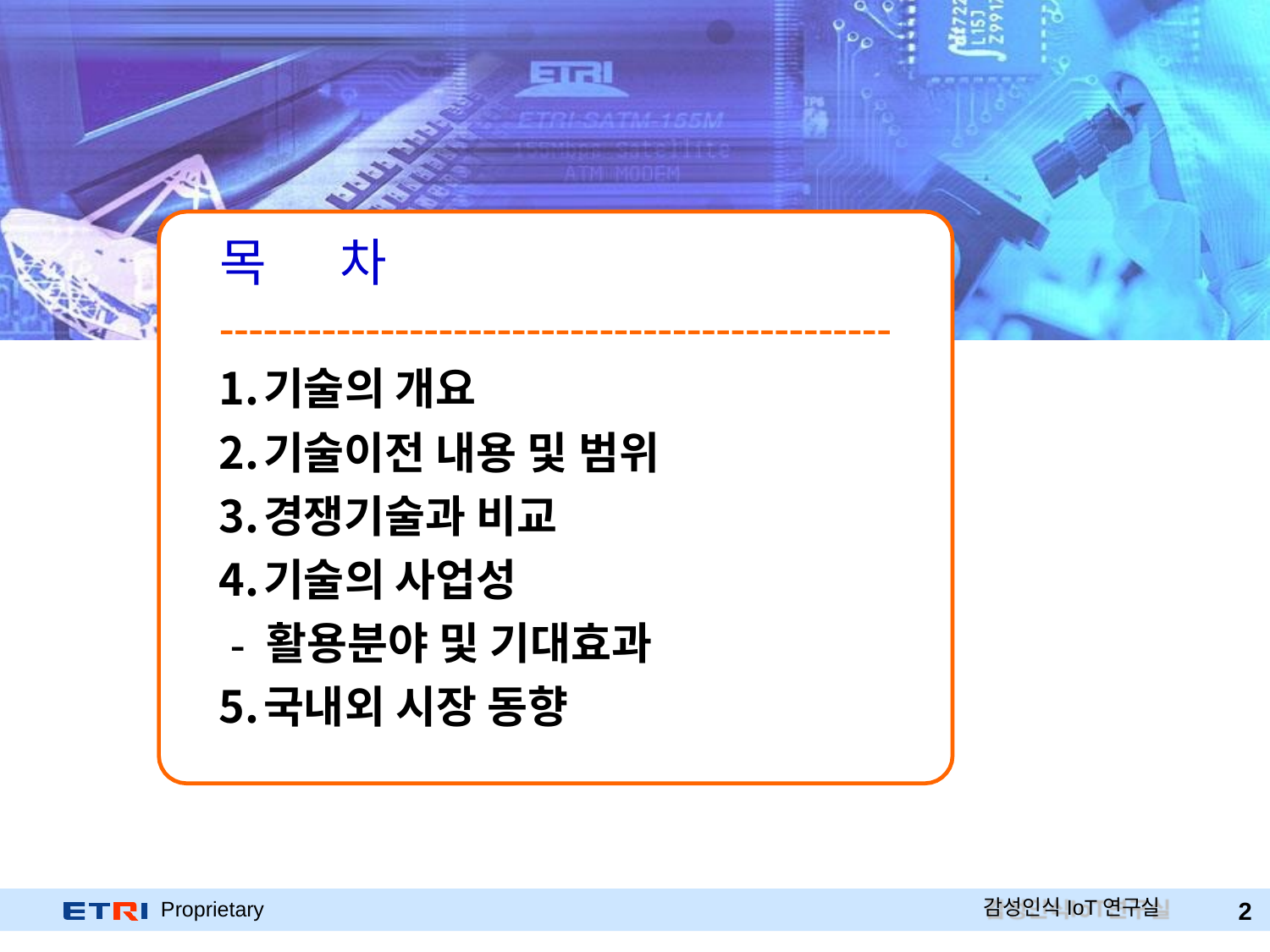

목	차
----------------------------------------------
기술의 개요
기술이전 내용 및 범위
경쟁기술과 비교
기술의 사업성
- 활용분야 및 기대효과
국내외 시장 동향

감성인식IoT연구실
Proprietary
2